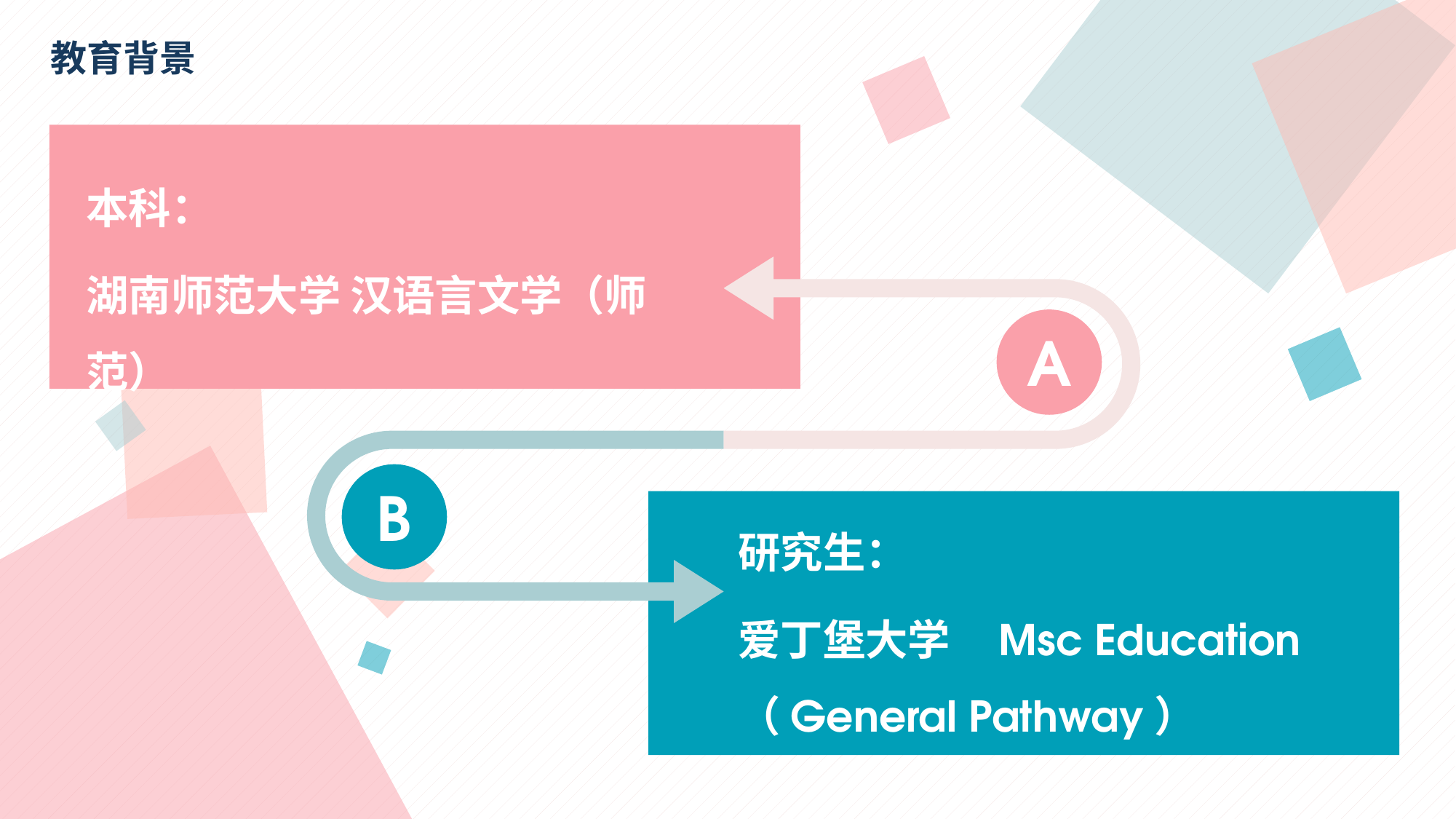

教育背景

本科：
湖南师范大学 汉语言文学（师范）
A

B

研究生：
爱丁堡大学    Msc Education （General Pathway）